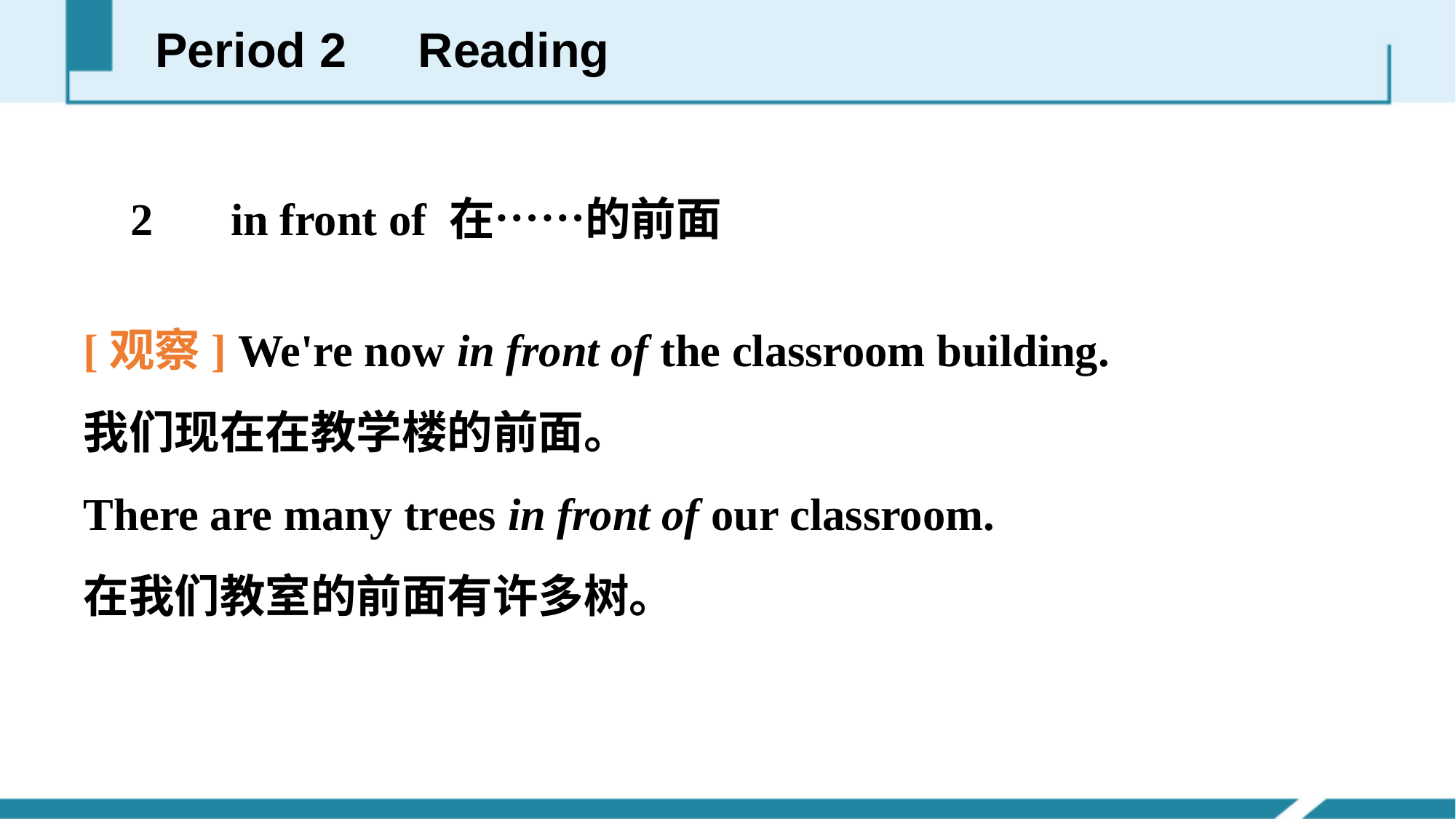

Period 2　Reading
　2　 in front of 在……的前面
[观察] We're now in front of the classroom building.
我们现在在教学楼的前面。
There are many trees in front of our classroom.
在我们教室的前面有许多树。